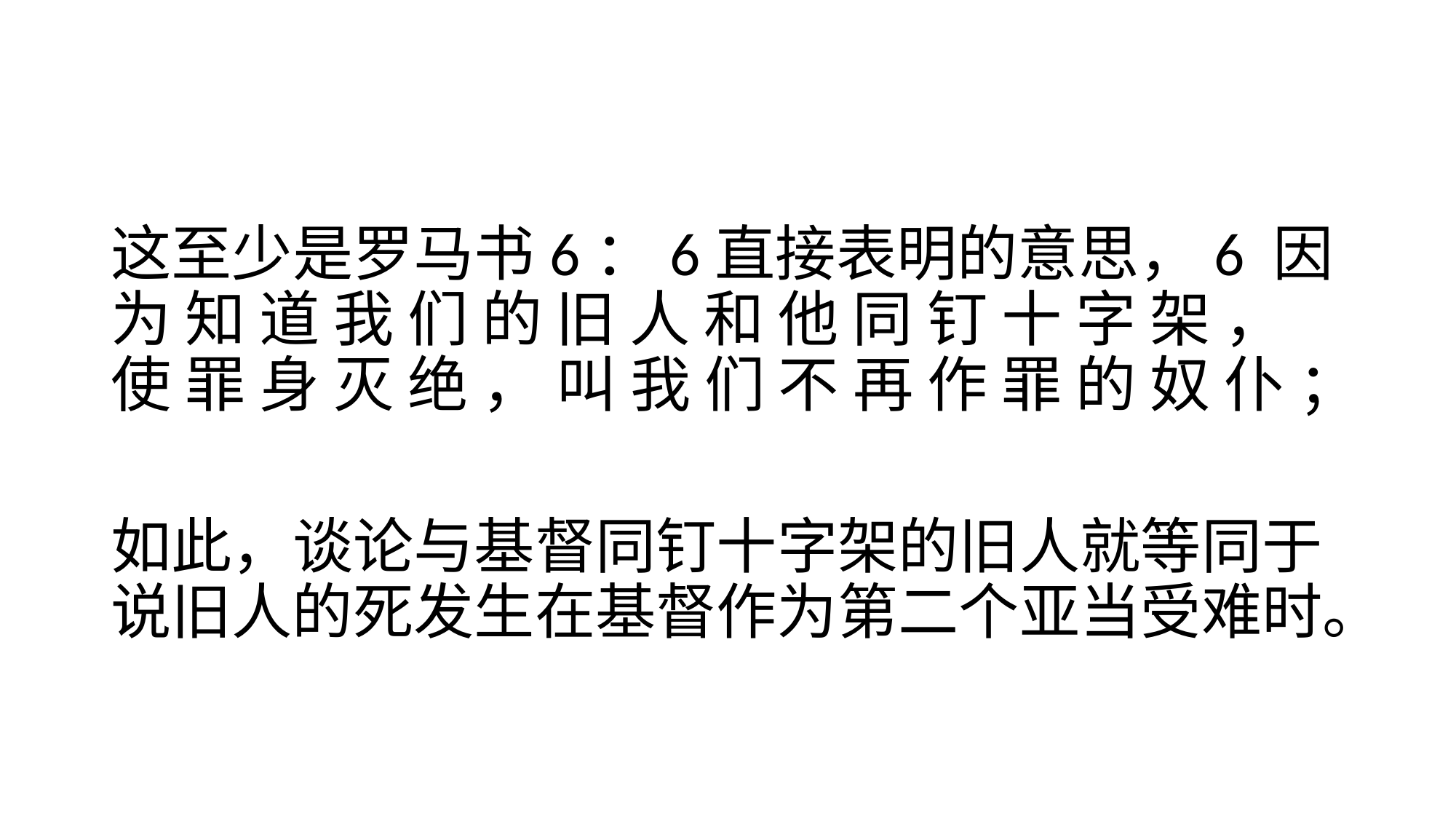

#
这至少是罗马书6：6直接表明的意思，6 因 为 知 道 我 们 的 旧 人 和 他 同 钉 十 字 架 ， 使 罪 身 灭 绝 ， 叫 我 们 不 再 作 罪 的 奴 仆 ；

如此，谈论与基督同钉十字架的旧人就等同于说旧人的死发生在基督作为第二个亚当受难时。